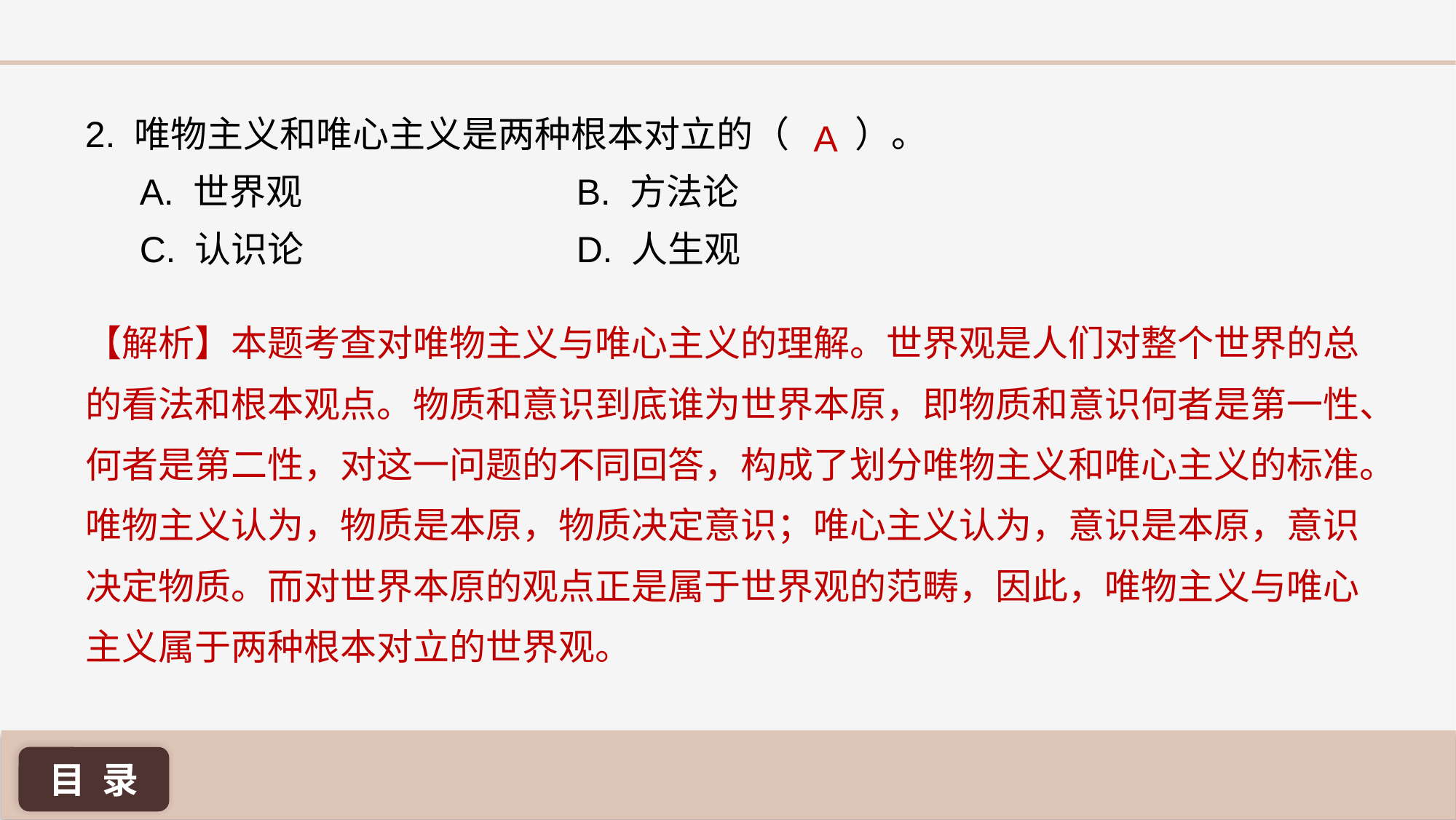

2. 唯物主义和唯心主义是两种根本对立的（        ）。
A. 世界观 			B. 方法论
C. 认识论 			D. 人生观
A
【解析】本题考查对唯物主义与唯心主义的理解。世界观是人们对整个世界的总的看法和根本观点。物质和意识到底谁为世界本原，即物质和意识何者是第一性、何者是第二性，对这一问题的不同回答，构成了划分唯物主义和唯心主义的标准。唯物主义认为，物质是本原，物质决定意识；唯心主义认为，意识是本原，意识决定物质。而对世界本原的观点正是属于世界观的范畴，因此，唯物主义与唯心主义属于两种根本对立的世界观。